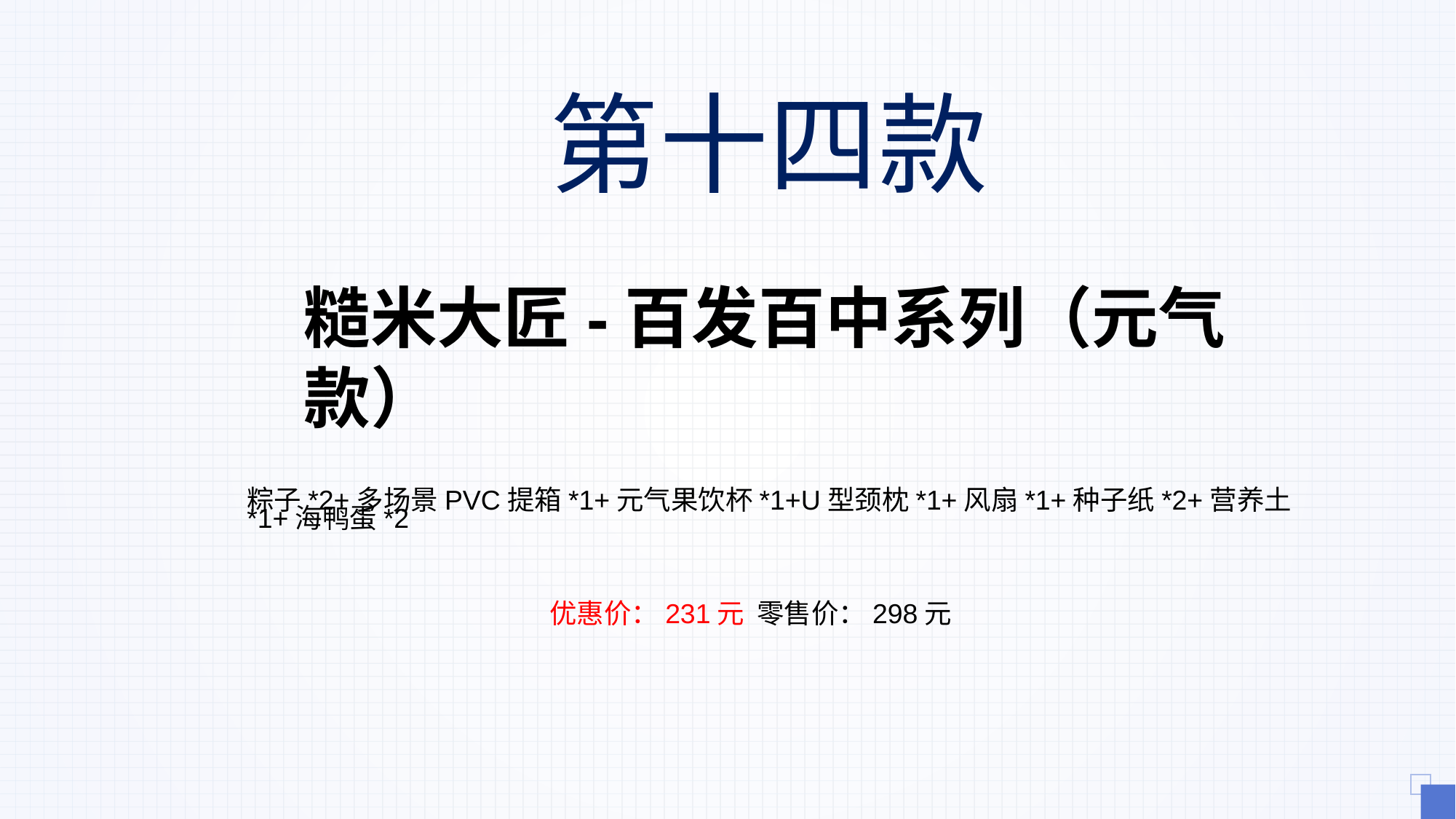

第十四款
糙米大匠-百发百中系列（元气款）
粽子*2+多场景PVC提箱*1+元气果饮杯*1+U型颈枕*1+风扇*1+种子纸*2+营养土*1+海鸭蛋*2
优惠价：231元  零售价：298元